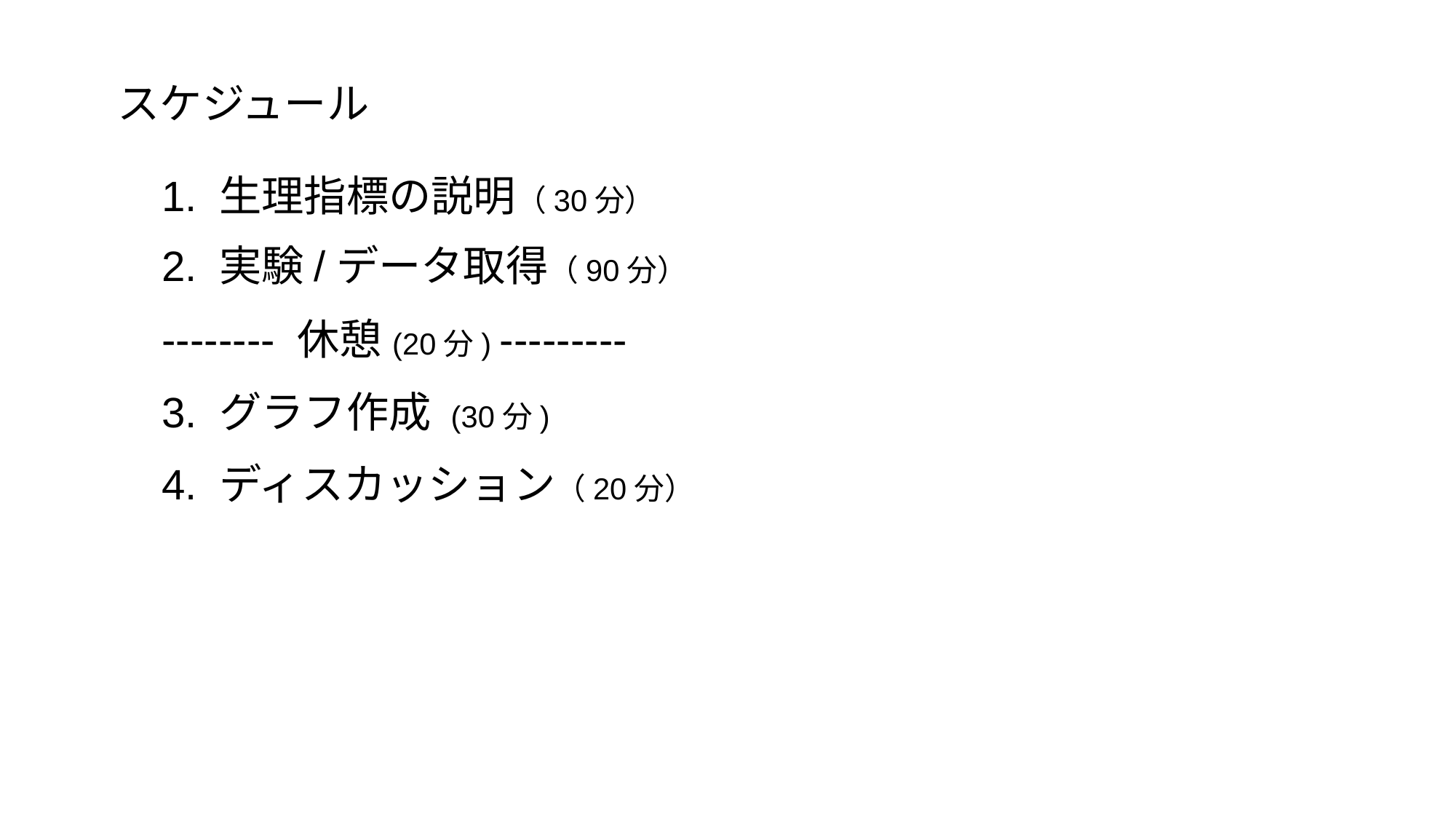

スケジュール
1. 生理指標の説明（30分）
2. 実験/データ取得（90分）
-------- 休憩(20分) ---------
3. グラフ作成 (30分)
4. ディスカッション（20分）